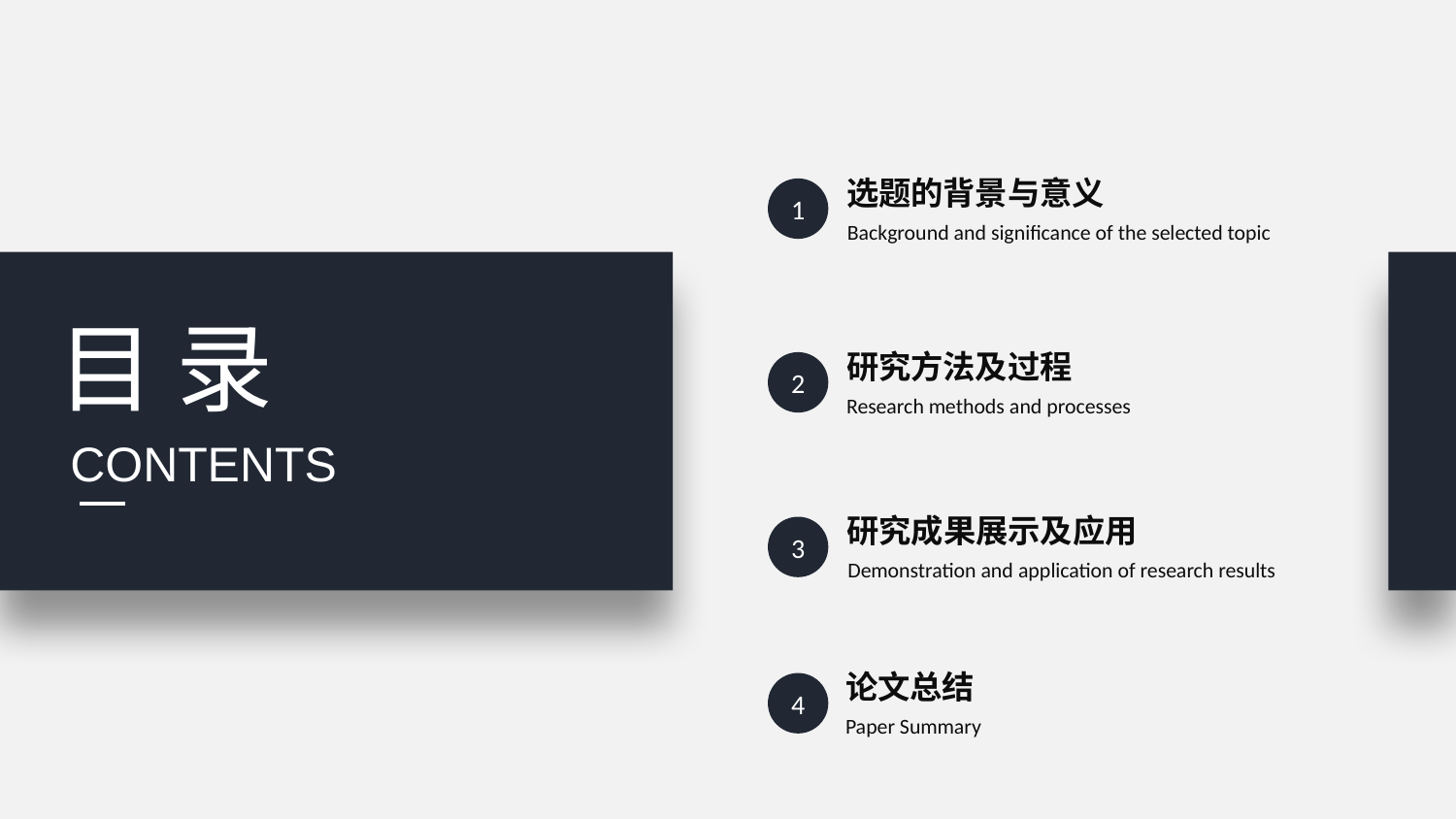

选题的背景与意义
1
Background and significance of the selected topic

目 录
研究方法及过程
2
Research methods and processes
CONTENTS
研究成果展示及应用
3
Demonstration and application of research results
论文总结
4
Paper Summary